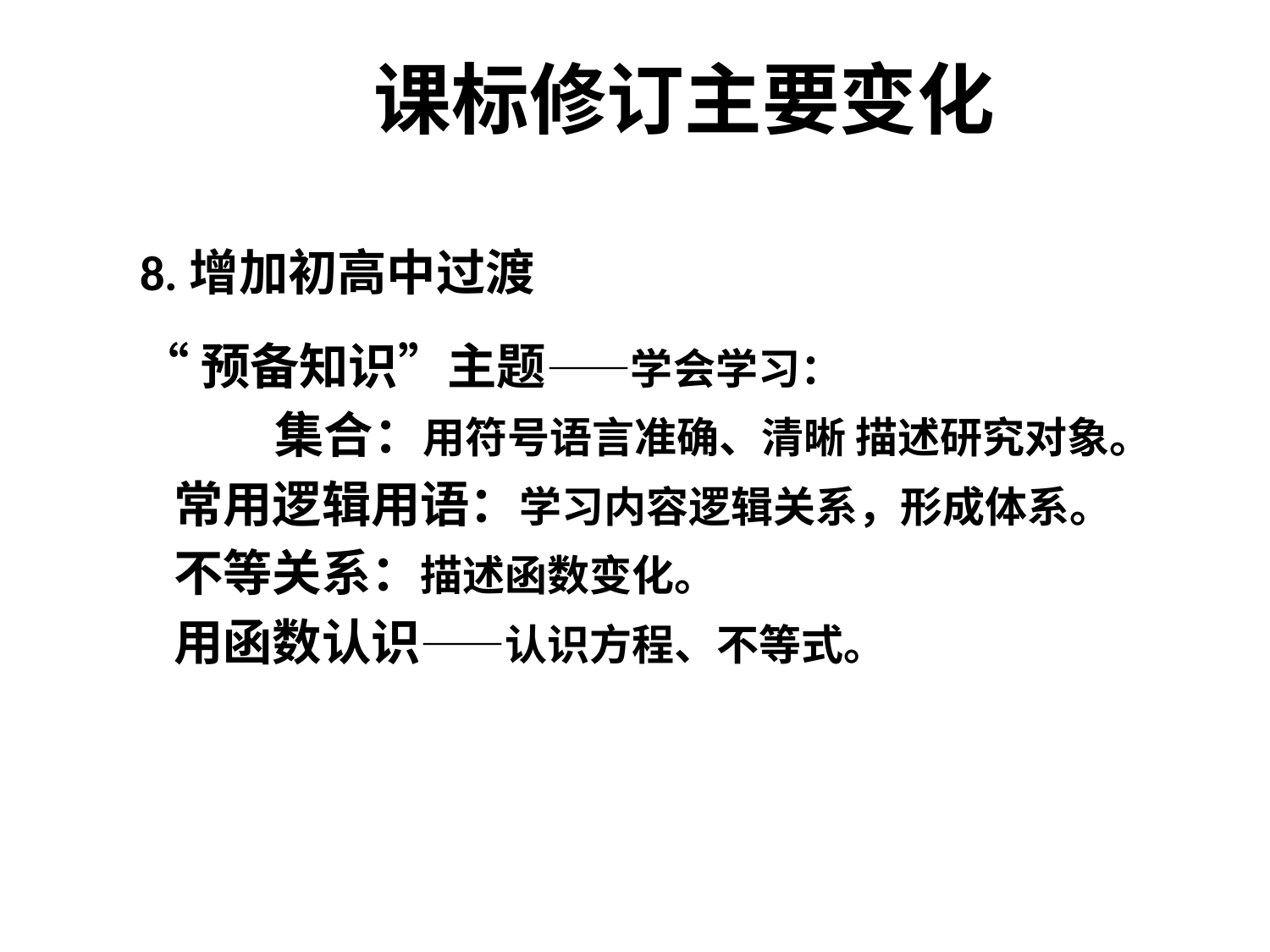

# 课标修订主要变化

8.增加初高中过渡

“预备知识”主题——学会学习：
           集合：用符号语言准确、清晰 描述研究对象。
  常用逻辑用语：学习内容逻辑关系，形成体系。
  不等关系：描述函数变化。
  用函数认识——认识方程、不等式。